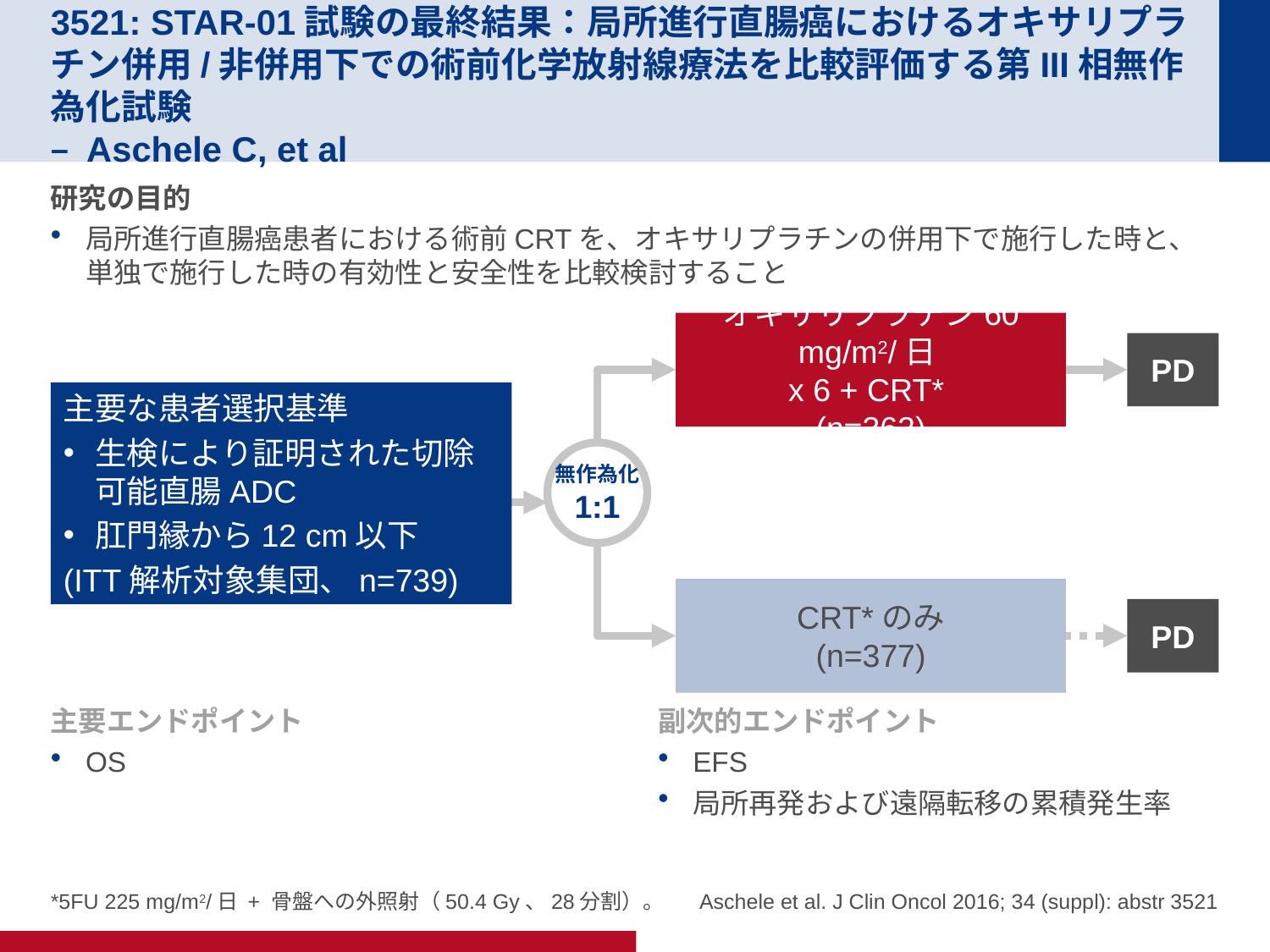

# 3521: STAR-01試験の最終結果：局所進行直腸癌におけるオキサリプラチン併用/非併用下での術前化学放射線療法を比較評価する第III相無作為化試験 – Aschele C, et al
研究の目的
局所進行直腸癌患者における術前CRTを、オキサリプラチンの併用下で施行した時と、単独で施行した時の有効性と安全性を比較検討すること
オキサリプラチン60 mg/m2/日
x 6 + CRT*
(n=362)
PD
主要な患者選択基準
生検により証明された切除可能直腸ADC
肛門縁から12 cm以下
(ITT解析対象集団、n=739)
無作為化
1:1
CRT*のみ
(n=377)
PD
主要エンドポイント
OS

副次的エンドポイント
EFS
局所再発および遠隔転移の累積発生率
*5FU 225 mg/m2/日 + 骨盤への外照射（50.4 Gy、28分割）。
Aschele et al. J Clin Oncol 2016; 34 (suppl): abstr 3521